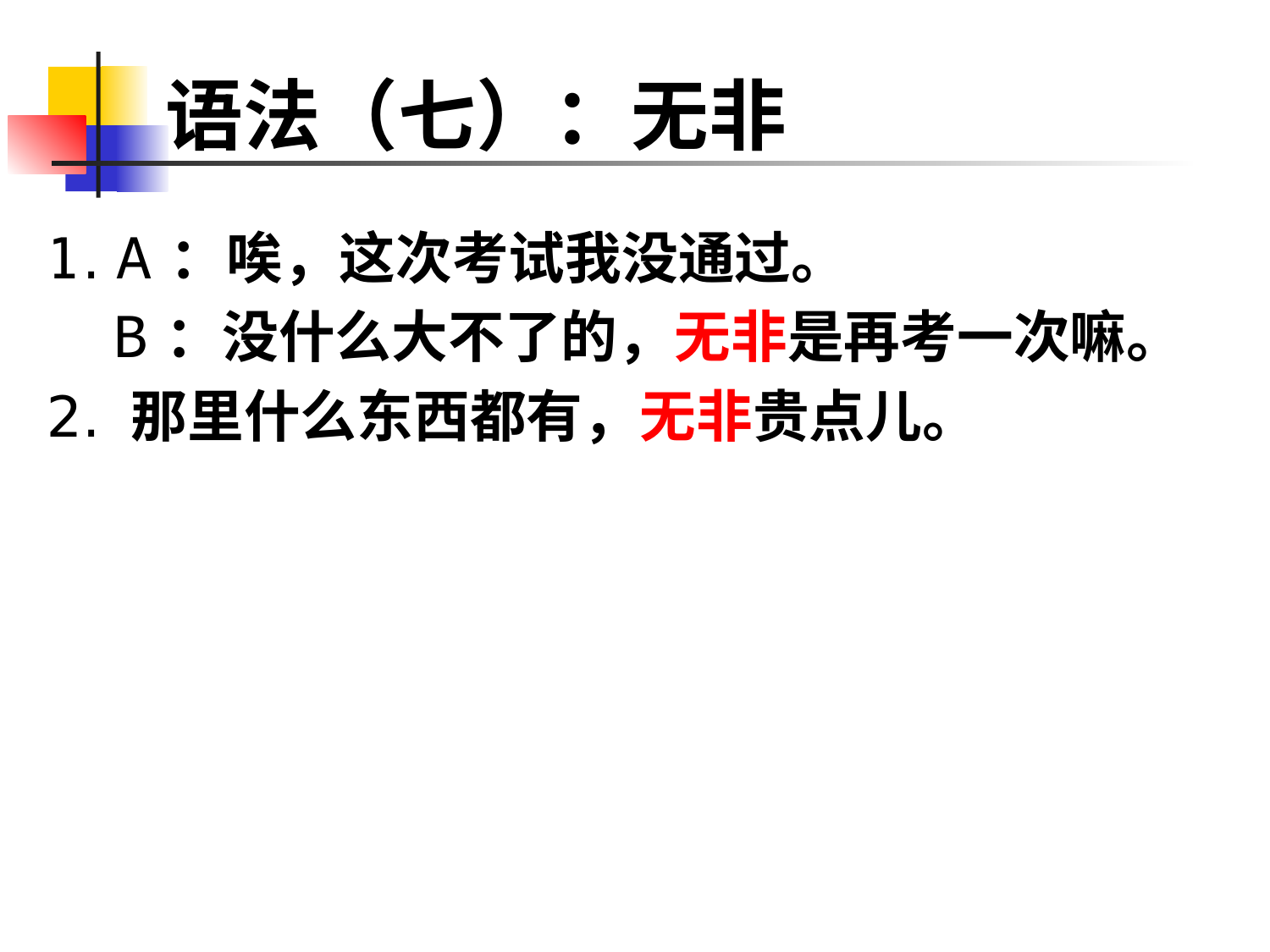

# 语法（七）：无非
1. A：唉，这次考试我没通过。
    B：没什么大不了的，无非是再考一次嘛。
2. 那里什么东西都有，无非贵点儿。